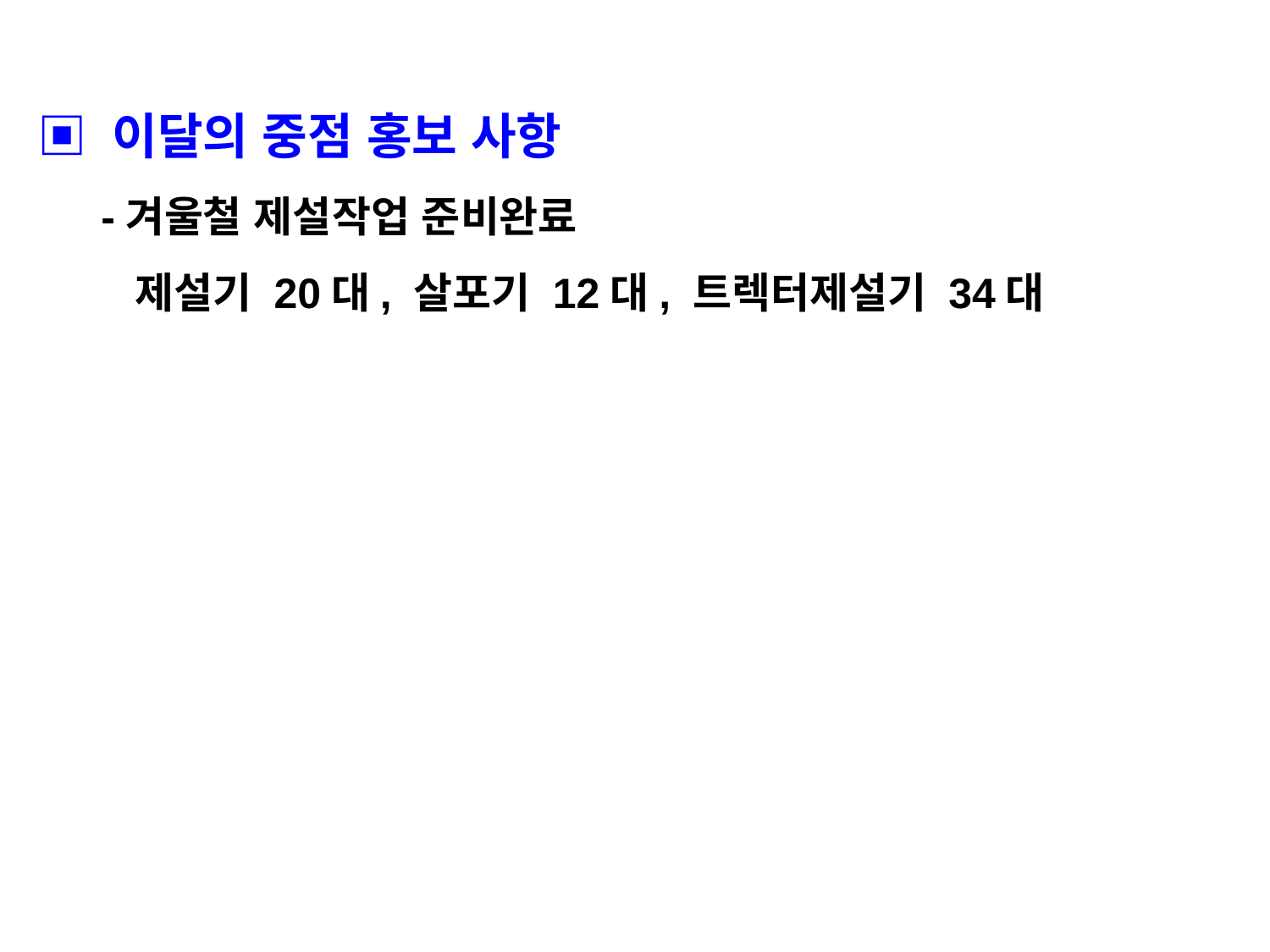

▣ 이달의 중점 홍보 사항
-겨울철 제설작업 준비완료
  제설기 20대, 살포기 12대, 트렉터제설기 34대